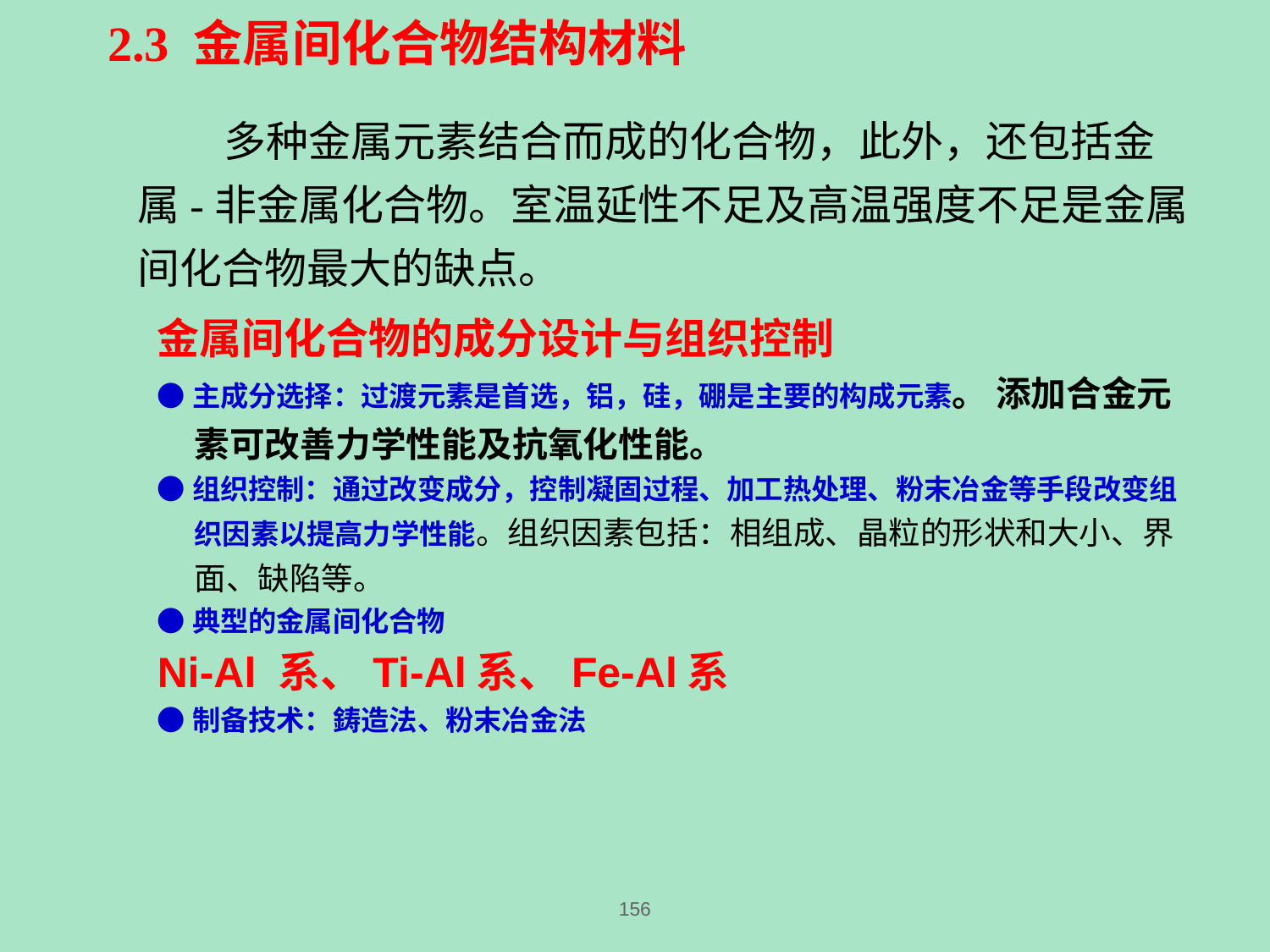

2.3 金属间化合物结构材料
        多种金属元素结合而成的化合物，此外，还包括金属-非金属化合物。室温延性不足及高温强度不足是金属间化合物最大的缺点。
金属间化合物的成分设计与组织控制
●主成分选择：过渡元素是首选，铝，硅，硼是主要的构成元素。 添加合金元素可改善力学性能及抗氧化性能。
●组织控制：通过改变成分，控制凝固过程、加工热处理、粉末冶金等手段改变组织因素以提高力学性能。组织因素包括：相组成、晶粒的形状和大小、界面、缺陷等。
●典型的金属间化合物
Ni-Al 系、Ti-Al系、Fe-Al系
●制备技术：鋳造法、粉末冶金法
156